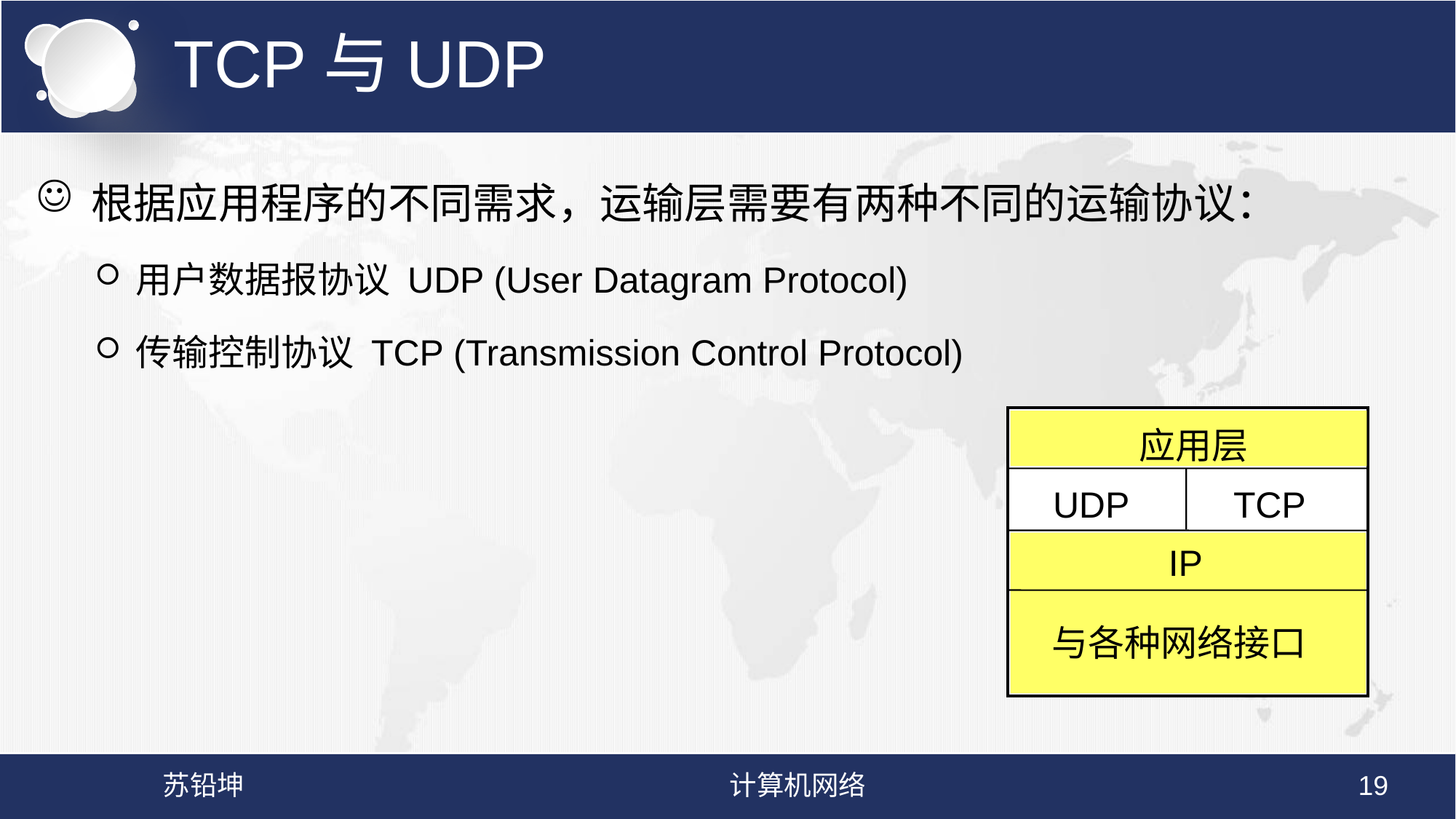

# TCP与UDP

根据应用程序的不同需求，运输层需要有两种不同的运输协议：
用户数据报协议 UDP (User Datagram Protocol)
传输控制协议 TCP (Transmission Control Protocol)

应用层

UDP
TCP

IP

与各种网络接口
苏铅坤
计算机网络
19